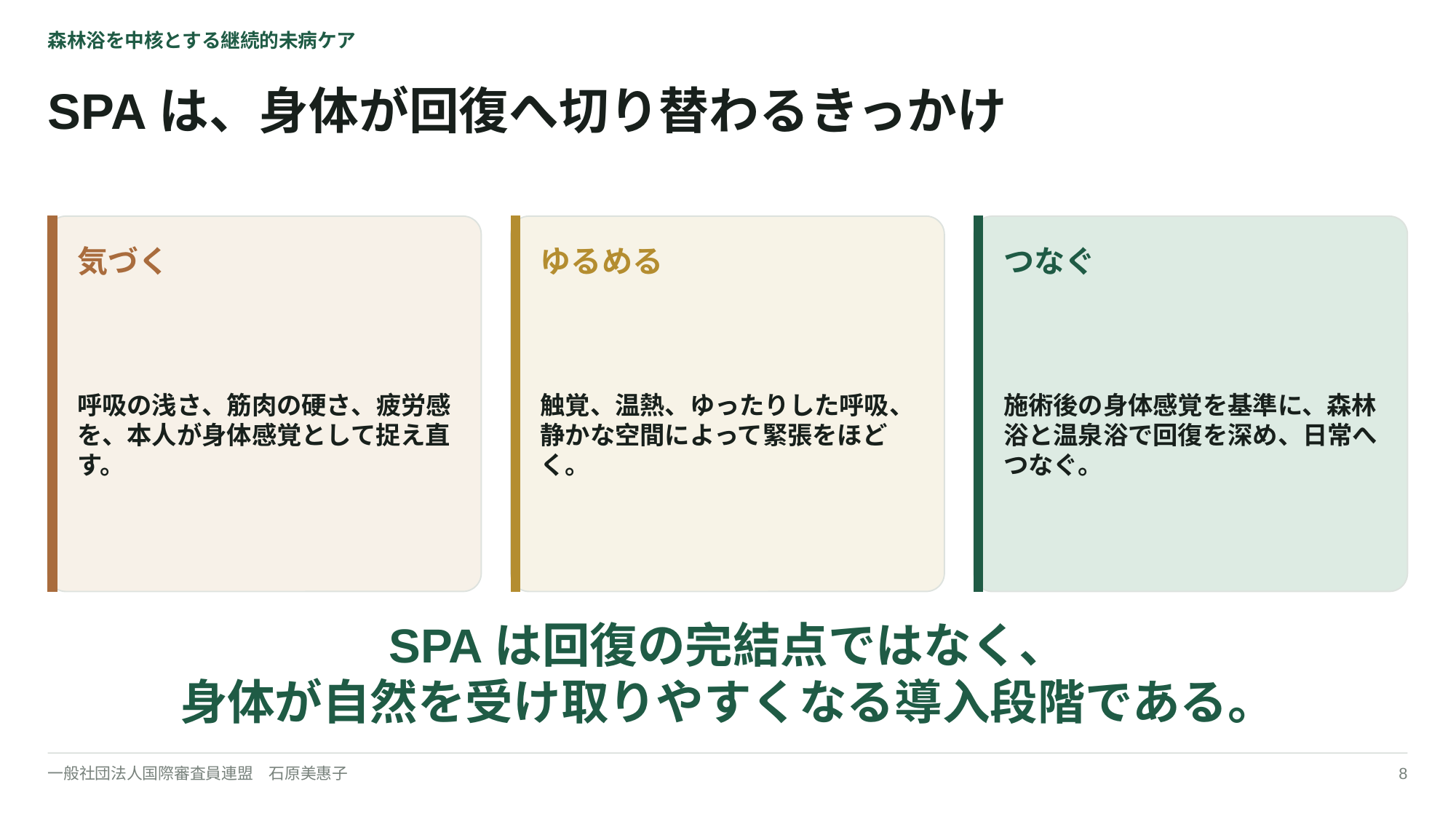

森林浴を中核とする継続的未病ケア
SPAは、身体が回復へ切り替わるきっかけ

気づく
ゆるめる
つなぐ
呼吸の浅さ、筋肉の硬さ、疲労感を、本人が身体感覚として捉え直す。
触覚、温熱、ゆったりした呼吸、静かな空間によって緊張をほどく。
施術後の身体感覚を基準に、森林浴と温泉浴で回復を深め、日常へつなぐ。
SPAは回復の完結点ではなく、
身体が自然を受け取りやすくなる導入段階である。

一般社団法人国際審査員連盟　石原美惠子
8